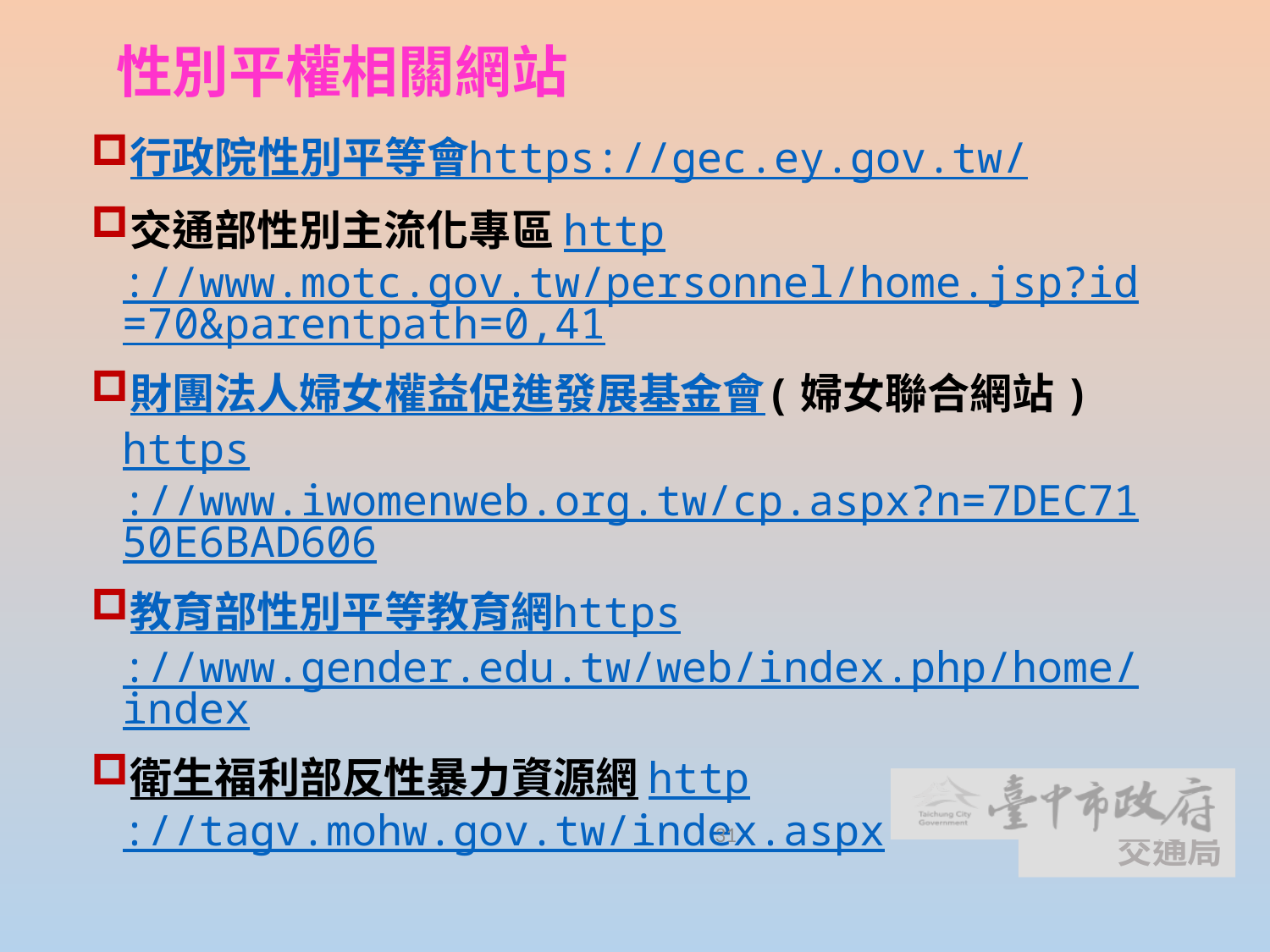

# 性別平權相關網站
行政院性別平等會https://gec.ey.gov.tw/
交通部性別主流化專區http://www.motc.gov.tw/personnel/home.jsp?id=70&parentpath=0,41
財團法人婦女權益促進發展基金會(婦女聯合網站)https://www.iwomenweb.org.tw/cp.aspx?n=7DEC7150E6BAD606
教育部性別平等教育網https://www.gender.edu.tw/web/index.php/home/index
衛生福利部反性暴力資源網http://tagv.mohw.gov.tw/index.aspx

31